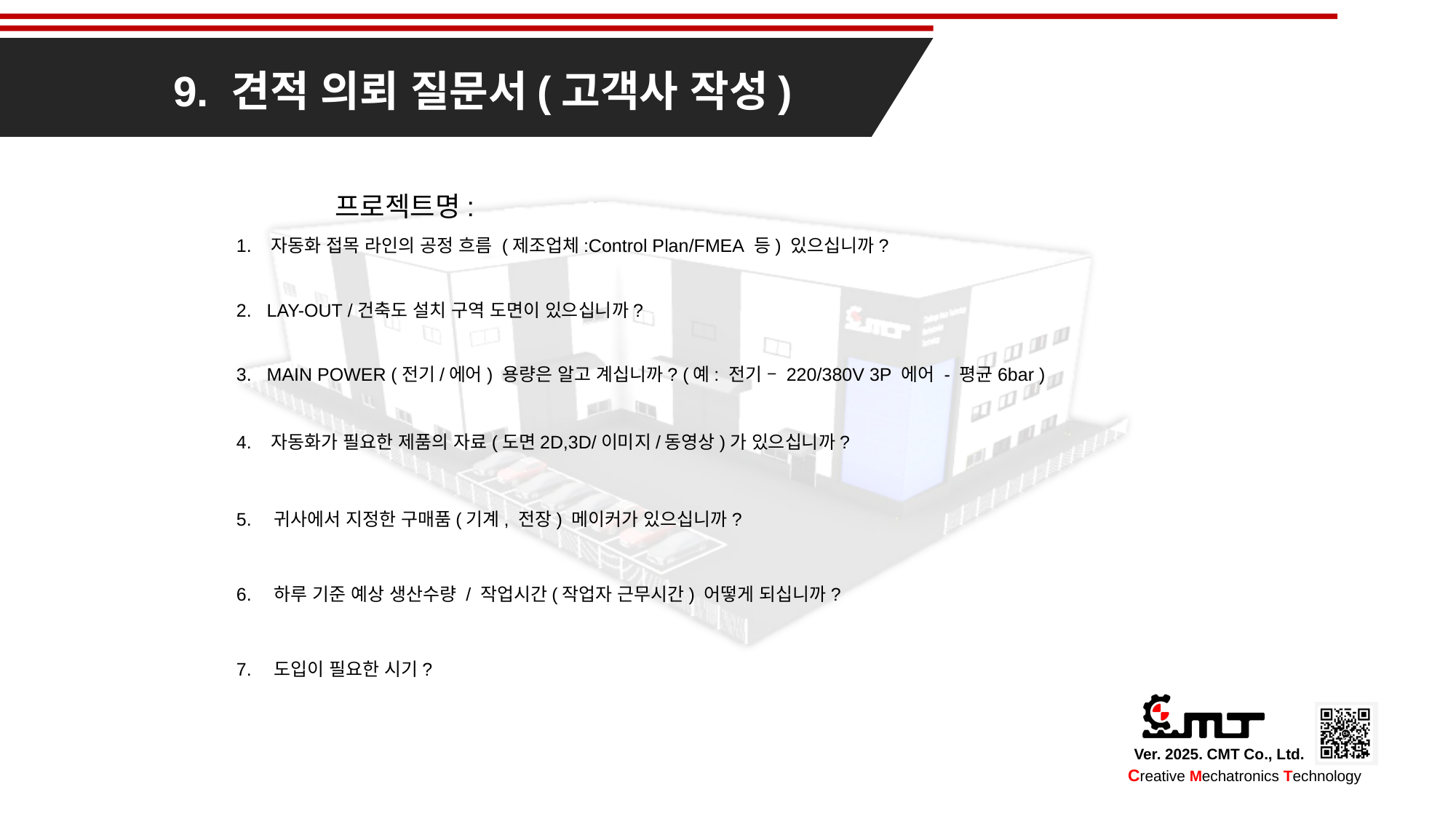

9. 견적 의뢰 질문서(고객사 작성)
                프로젝트명:
1.   자동화 접목 라인의 공정 흐름 (제조업체:Control Plan/FMEA 등) 있으십니까?

2.   LAY-OUT /건축도 설치 구역 도면이 있으십니까?

3.   MAIN POWER (전기/에어) 용량은 알고 계십니까? (예: 전기 – 220/380V 3P 에어 - 평균6bar )

4.   자동화가 필요한 제품의 자료(도면2D,3D/이미지/동영상)가 있으십니까?

5.   귀사에서 지정한 구매품(기계, 전장) 메이커가 있으십니까?

6.   하루 기준 예상 생산수량 / 작업시간(작업자 근무시간) 어떻게 되십니까?

7.   도입이 필요한 시기?